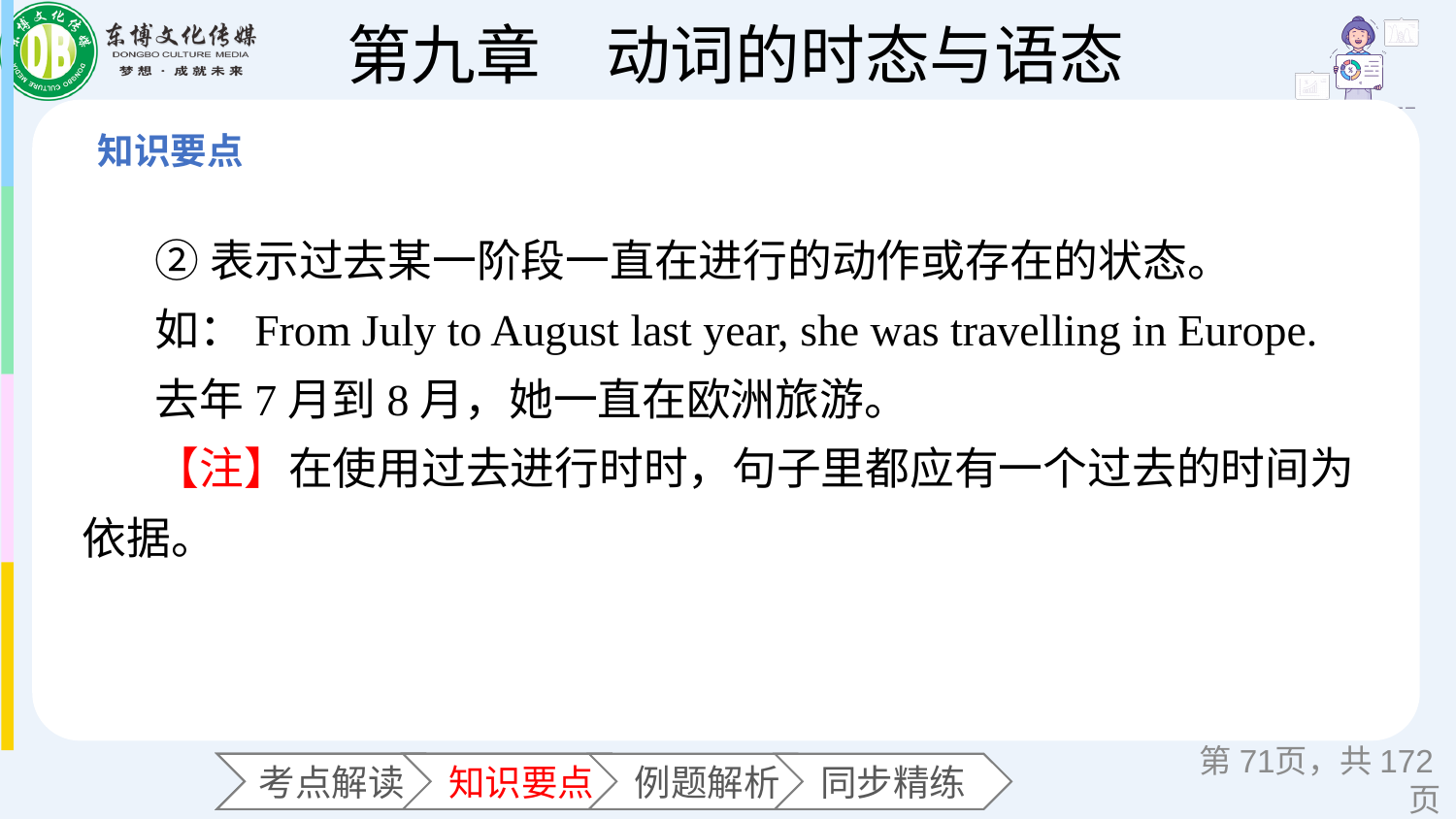

②表示过去某一阶段一直在进行的动作或存在的状态。
如：From July to August last year, she was travelling in Europe.
去年7月到8月，她一直在欧洲旅游。
【注】在使用过去进行时时，句子里都应有一个过去的时间为依据。
第71页，共172页